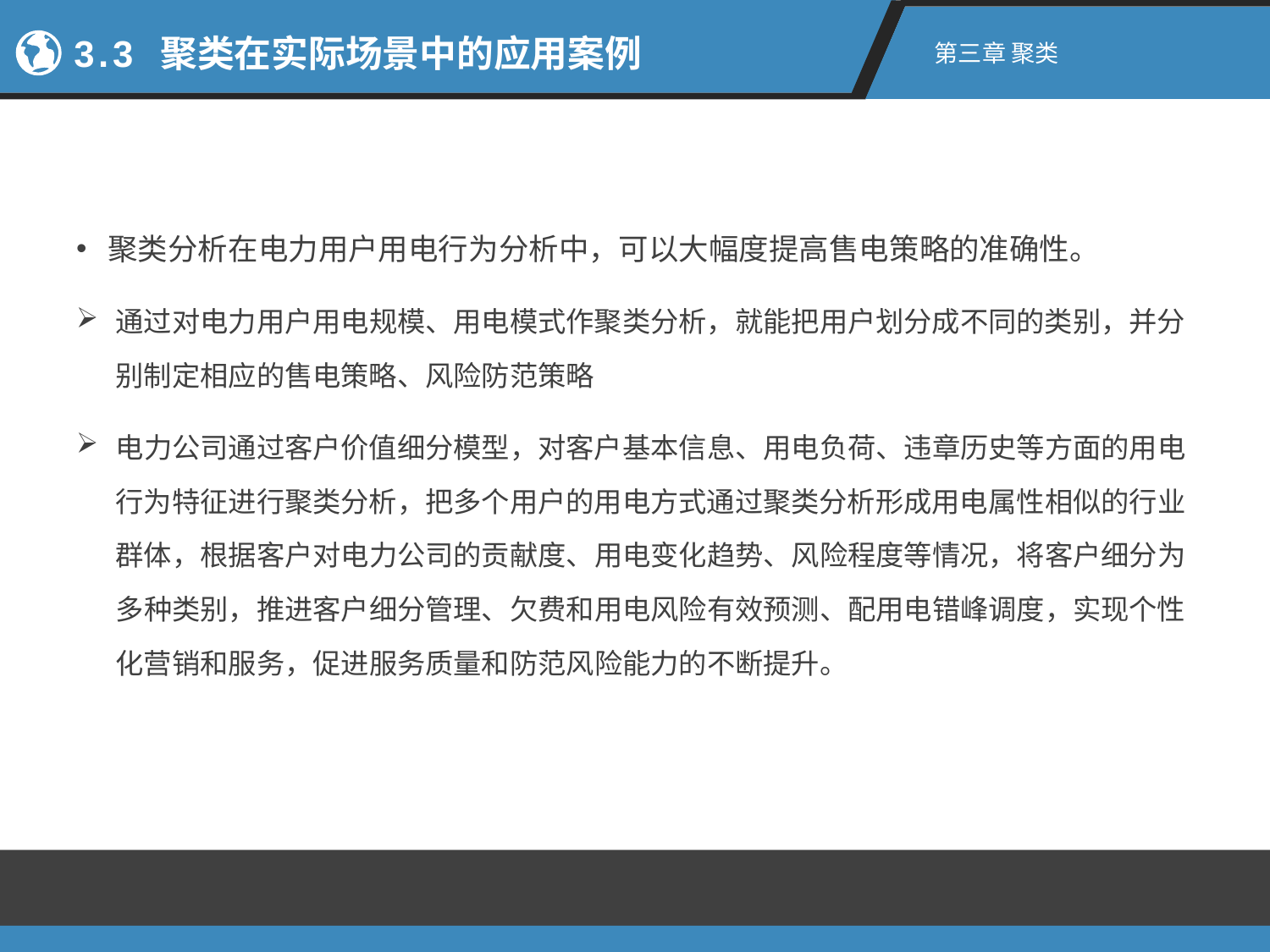

3.3 聚类在实际场景中的应用案例

第三章 聚类
聚类分析在电力用户用电行为分析中，可以大幅度提高售电策略的准确性。
通过对电力用户用电规模、用电模式作聚类分析，就能把用户划分成不同的类别，并分别制定相应的售电策略、风险防范策略
电力公司通过客户价值细分模型，对客户基本信息、用电负荷、违章历史等方面的用电行为特征进行聚类分析，把多个用户的用电方式通过聚类分析形成用电属性相似的行业群体，根据客户对电力公司的贡献度、用电变化趋势、风险程度等情况，将客户细分为多种类别，推进客户细分管理、欠费和用电风险有效预测、配用电错峰调度，实现个性化营销和服务，促进服务质量和防范风险能力的不断提升。